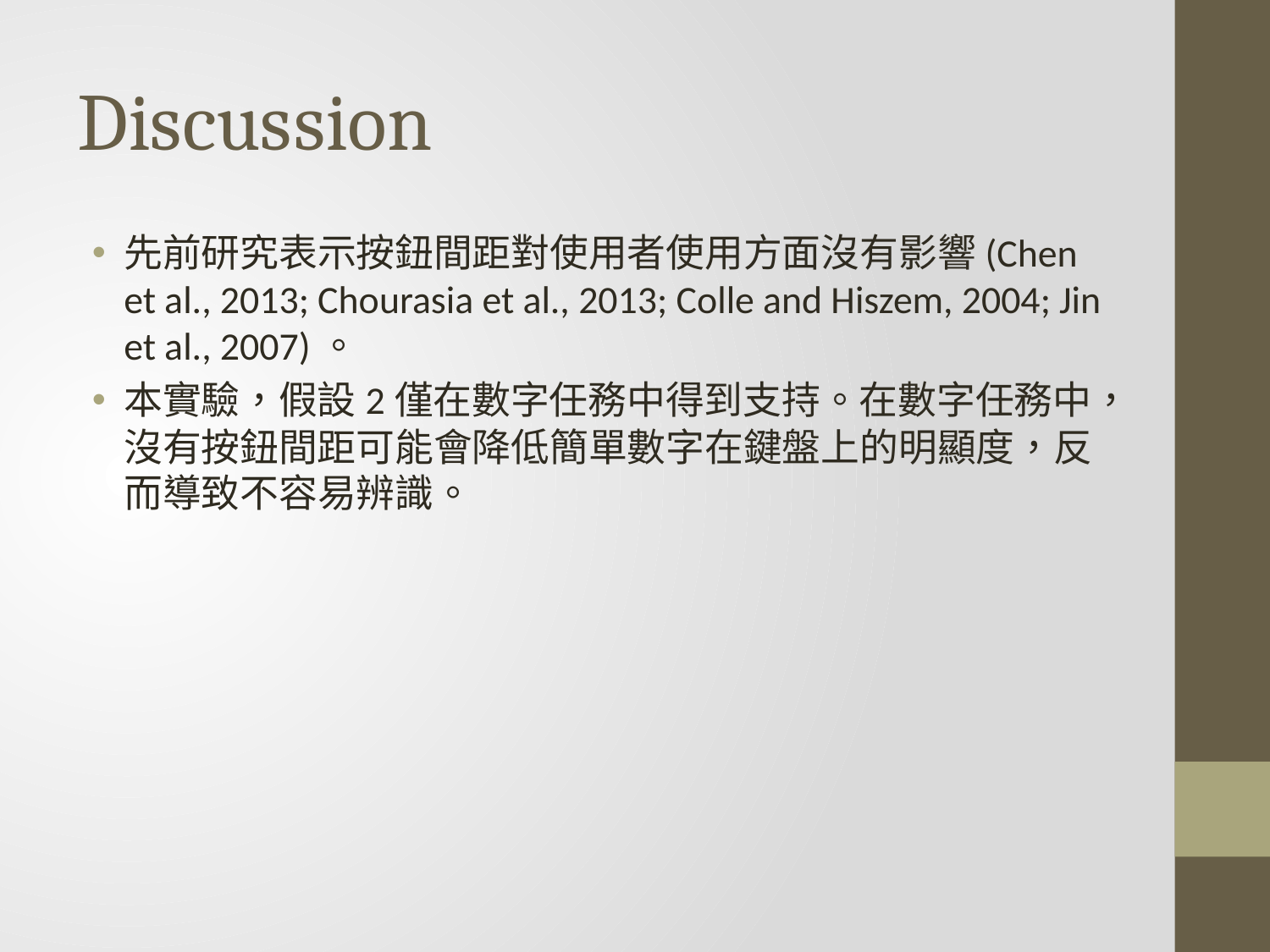

# Discussion
先前研究表示按鈕間距對使用者使用方面沒有影響(Chen et al., 2013; Chourasia et al., 2013; Colle and Hiszem, 2004; Jin et al., 2007)。
本實驗，假設2僅在數字任務中得到支持。在數字任務中，沒有按鈕間距可能會降低簡單數字在鍵盤上的明顯度，反而導致不容易辨識。